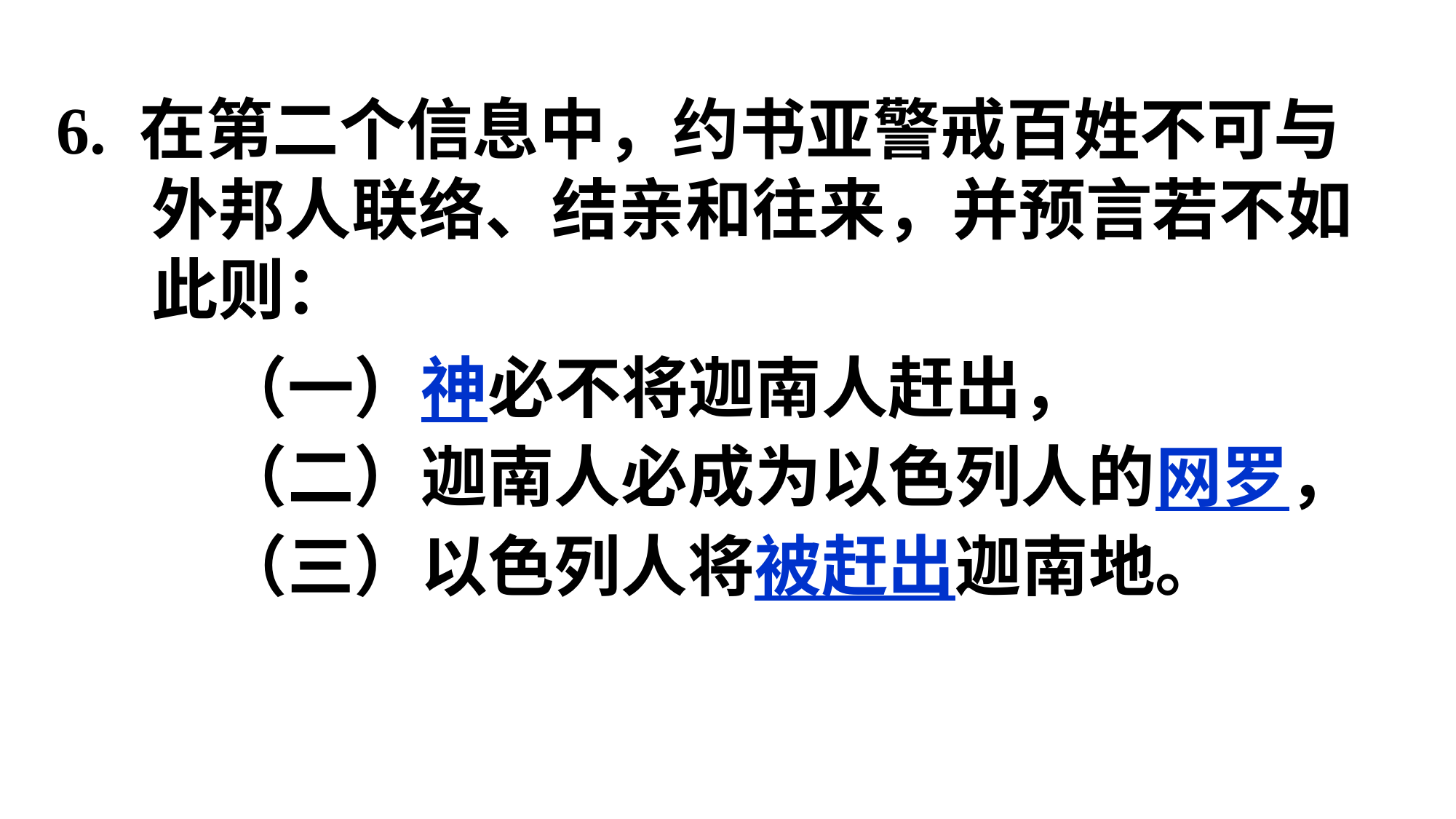

6. 在第二个信息中，约书亚警戒百姓不可与外邦人联络、结亲和往来，并预言若不如此则：
（一）神必不将迦南人赶出，
（二）迦南人必成为以色列人的网罗，
（三）以色列人将被赶出迦南地。